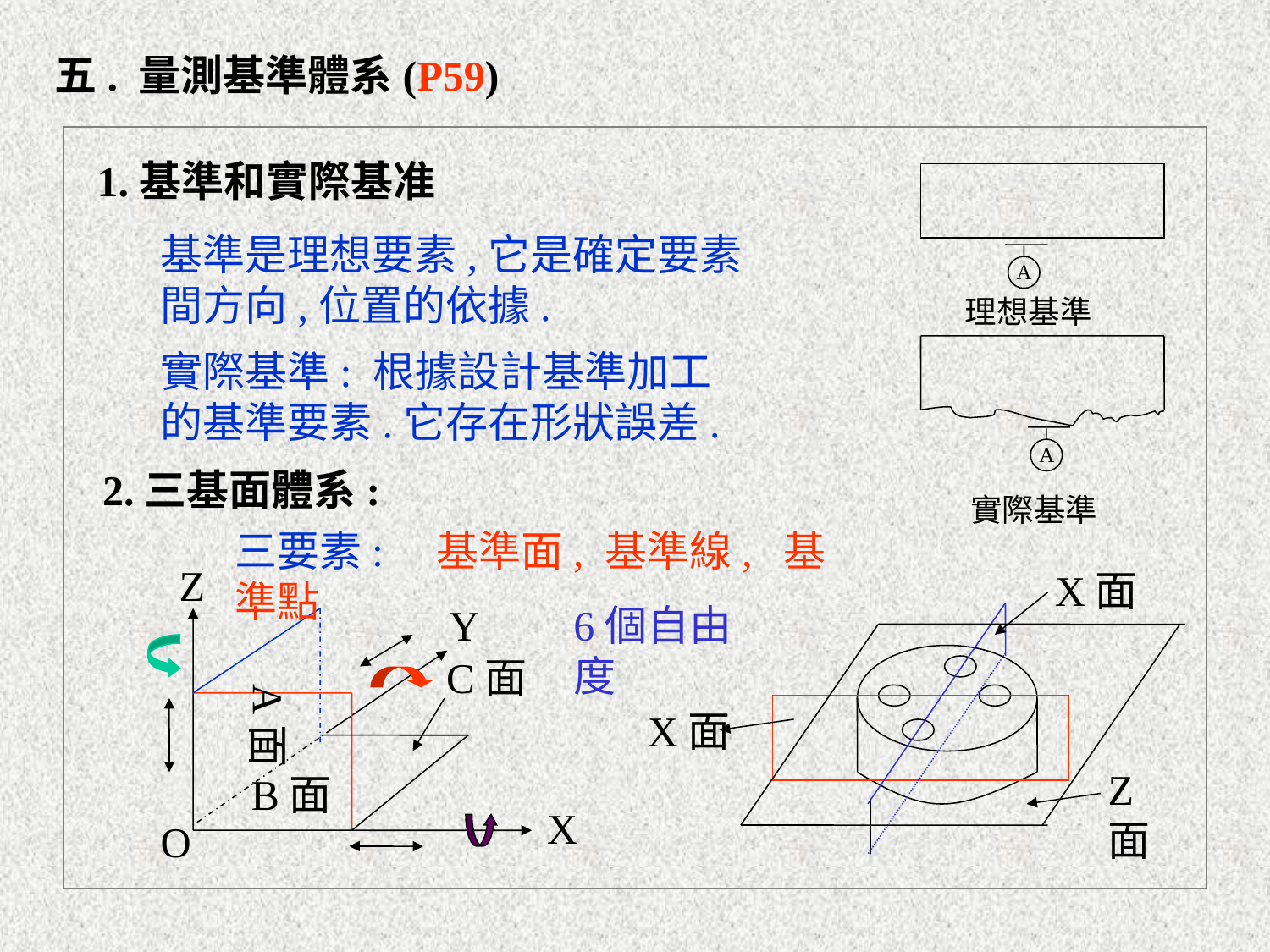

五. 量測基準體系(P59)

1.基準和實際基准

基準是理想要素,它是確定要素間方向,位置的依據.

A

理想基準

實際基準: 根據設計基準加工的基準要素.它存在形狀誤差.

A

2.三基面體系:
實際基準
三要素:    基準面, 基準線,  基準點
Z
X面
Y
6個自由度

C面

A面

X面

Z面
B面

X

O